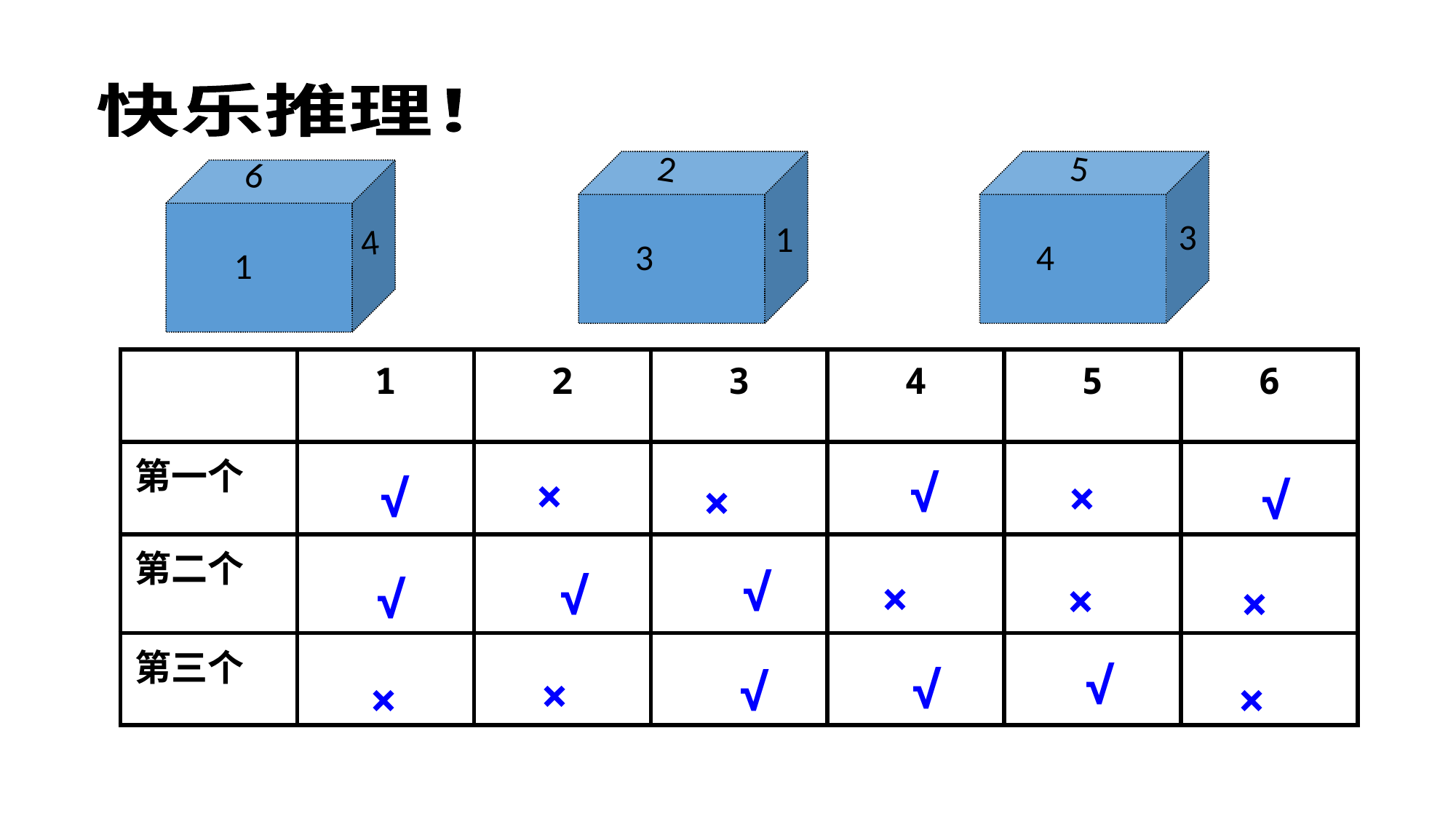

快乐推理！
2
5
6

3
1
4
3
4
1
|  | 1 | 2 | 3 | 4 | 5 | 6 |
| --- | --- | --- | --- | --- | --- | --- |
| 第一个 |  |  |  |  |  |  |
| 第二个 |  |  |  |  |  |  |
| 第三个 |  |  |  |  |  |  |
 √
×
×
 √
 √
×
 √
 √
×
 √
×
×
 √
 √
 √
×
×
×